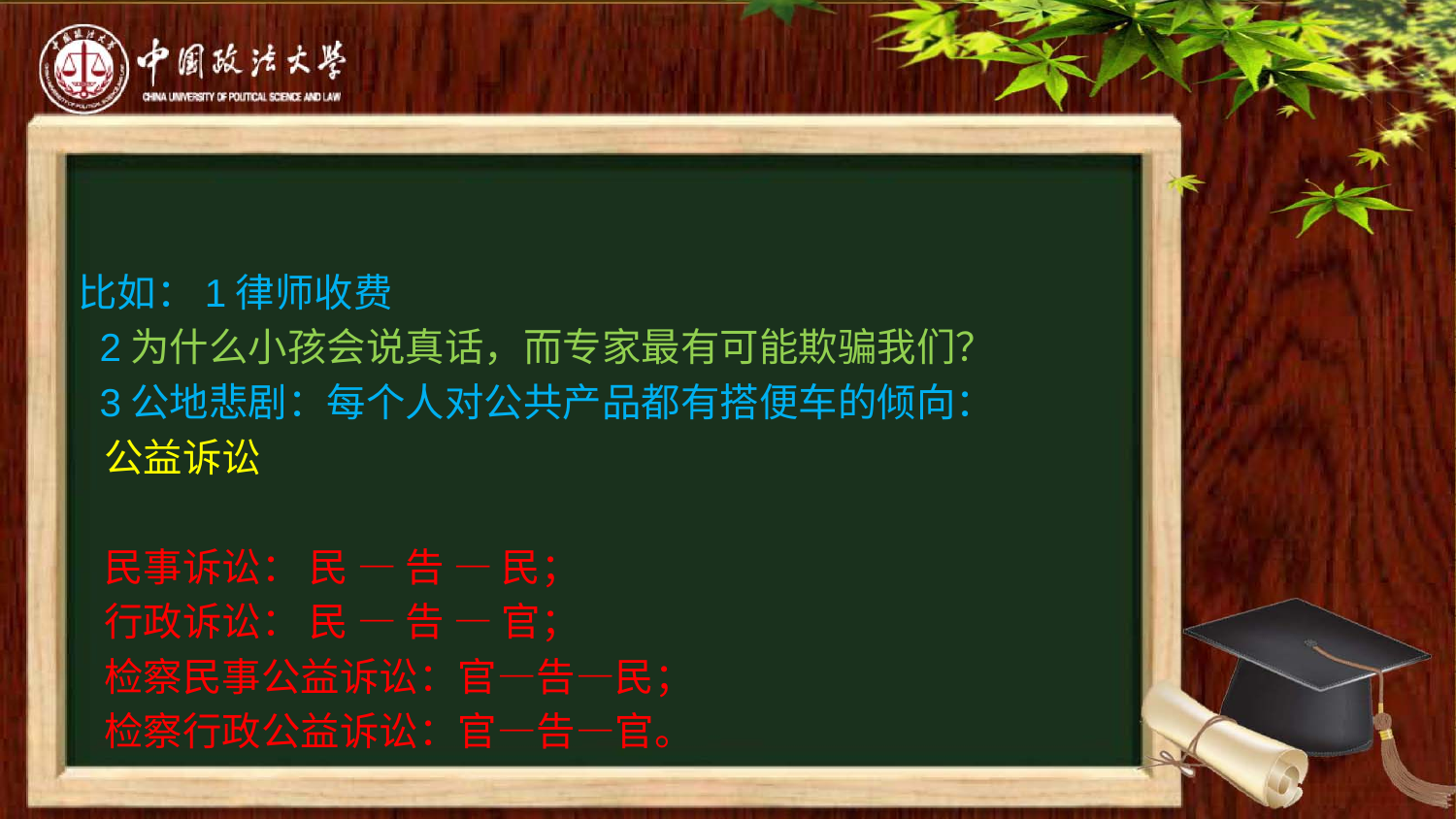

#
比如：1律师收费
  2为什么小孩会说真话，而专家最有可能欺骗我们？
  3公地悲剧：每个人对公共产品都有搭便车的倾向：
  公益诉讼

  民事诉讼： 民 — 告 — 民；
  行政诉讼： 民 — 告 — 官；
  检察民事公益诉讼：官—告—民；
  检察行政公益诉讼：官—告—官。